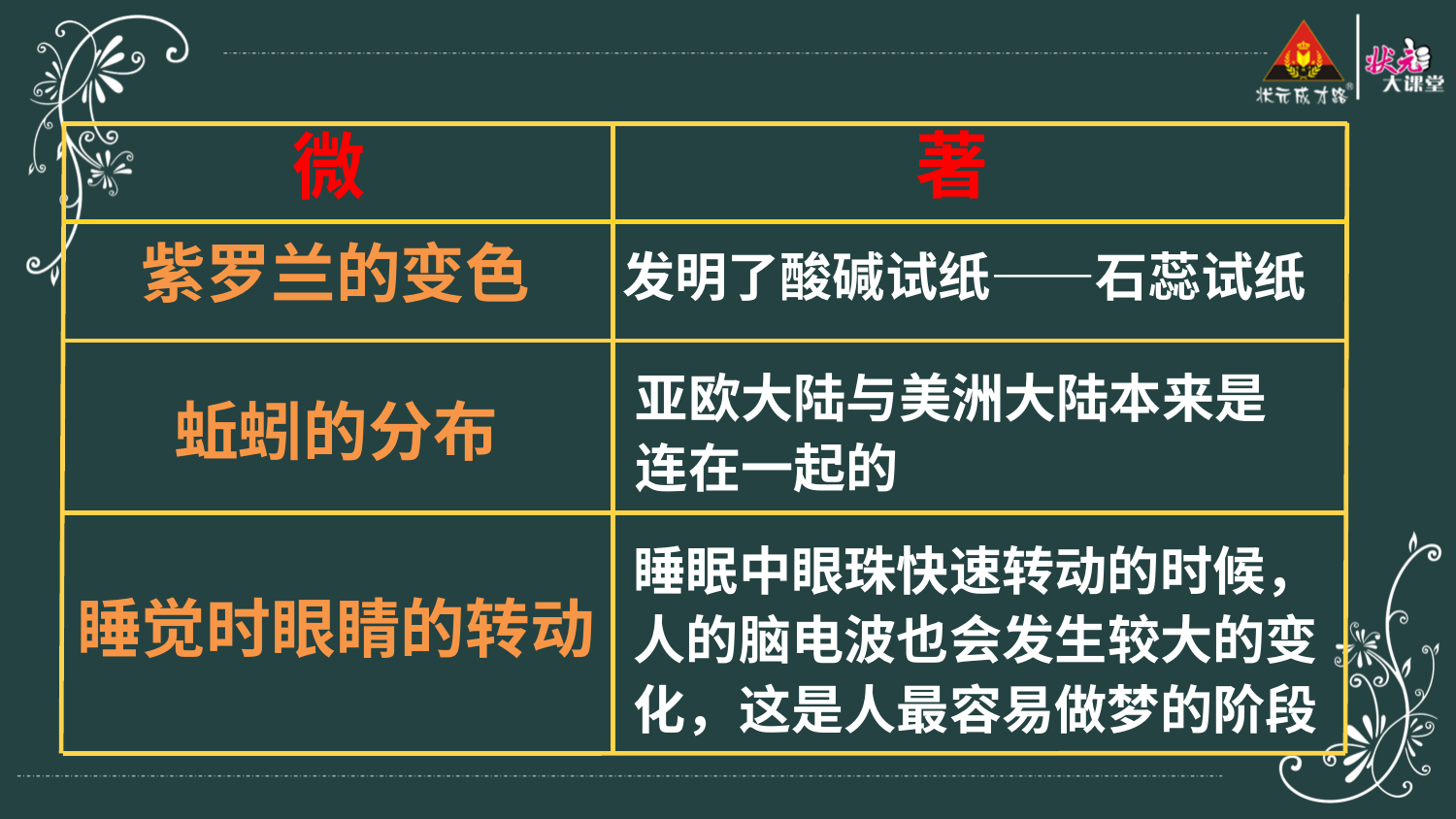

著
微
紫罗兰的变色
发明了酸碱试纸——石蕊试纸
亚欧大陆与美洲大陆本来是连在一起的
蚯蚓的分布
睡眠中眼珠快速转动的时候，人的脑电波也会发生较大的变化，这是人最容易做梦的阶段
睡觉时眼睛的转动